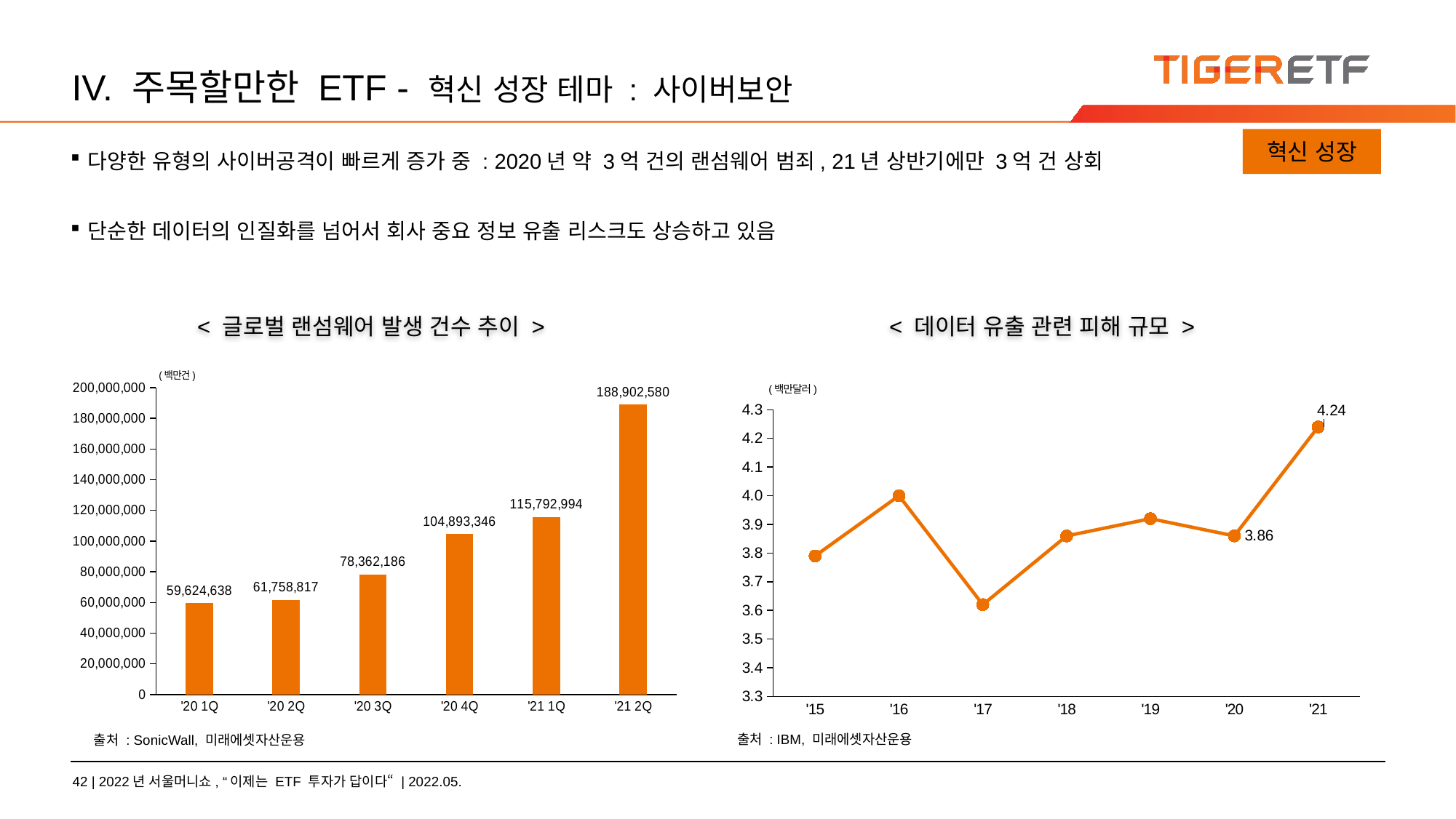

# IV. 주목할만한 ETF - 혁신 성장 테마 : 사이버보안
혁신 성장
다양한 유형의 사이버공격이 빠르게 증가 중 : 2020년 약 3억 건의 랜섬웨어 범죄, 21년 상반기에만 3억 건 상회

단순한 데이터의 인질화를 넘어서 회사 중요 정보 유출 리스크도 상승하고 있음
< 글로벌 랜섬웨어 발생 건수 추이 >
< 데이터 유출 관련 피해 규모 >

### Chart

| Category |  |
|---|---|
| '20 1Q | 59624638.0 |
| '20 2Q | 61758817.0 |
| '20 3Q | 78362186.0 |
| '20 4Q | 104893346.0 |
| '21 1Q | 115792994.0 |
| '21 2Q | 188902580.0 |

### Chart

| Category |  |
|---|---|
| '15 | 3.79 |
| '16 | 4.0 |
| '17 | 3.62 |
| '18 | 3.86 |
| '19 | 3.92 |
| '20 | 3.86 |
| '21 | 4.24 |
출처 : IBM, 미래에셋자산운용
출처 : SonicWall, 미래에셋자산운용